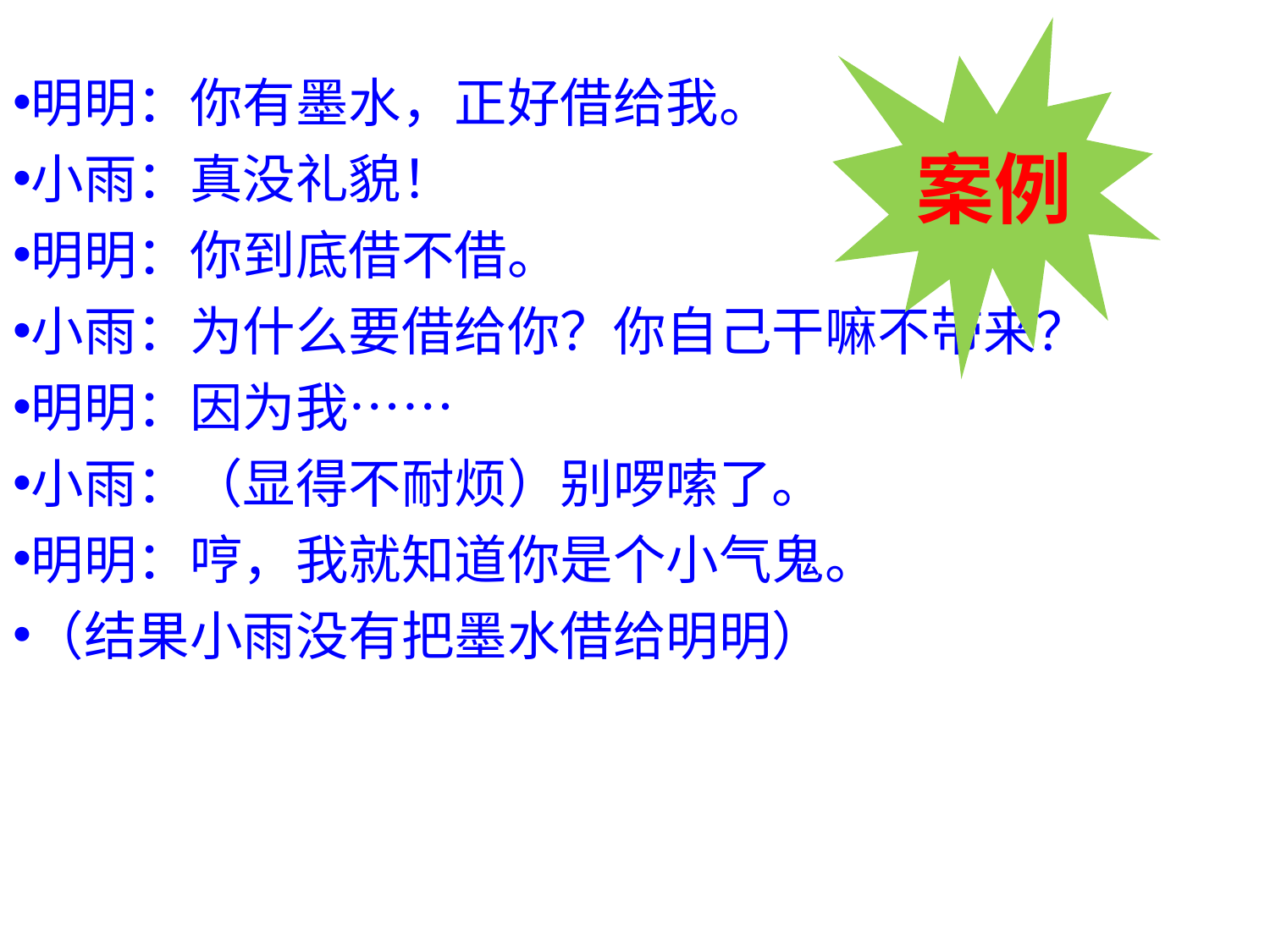

案例
明明：你有墨水，正好借给我。
小雨：真没礼貌！
明明：你到底借不借。
小雨：为什么要借给你？你自己干嘛不带来？
明明：因为我……
小雨：（显得不耐烦）别啰嗦了。
明明：哼，我就知道你是个小气鬼。
（结果小雨没有把墨水借给明明）